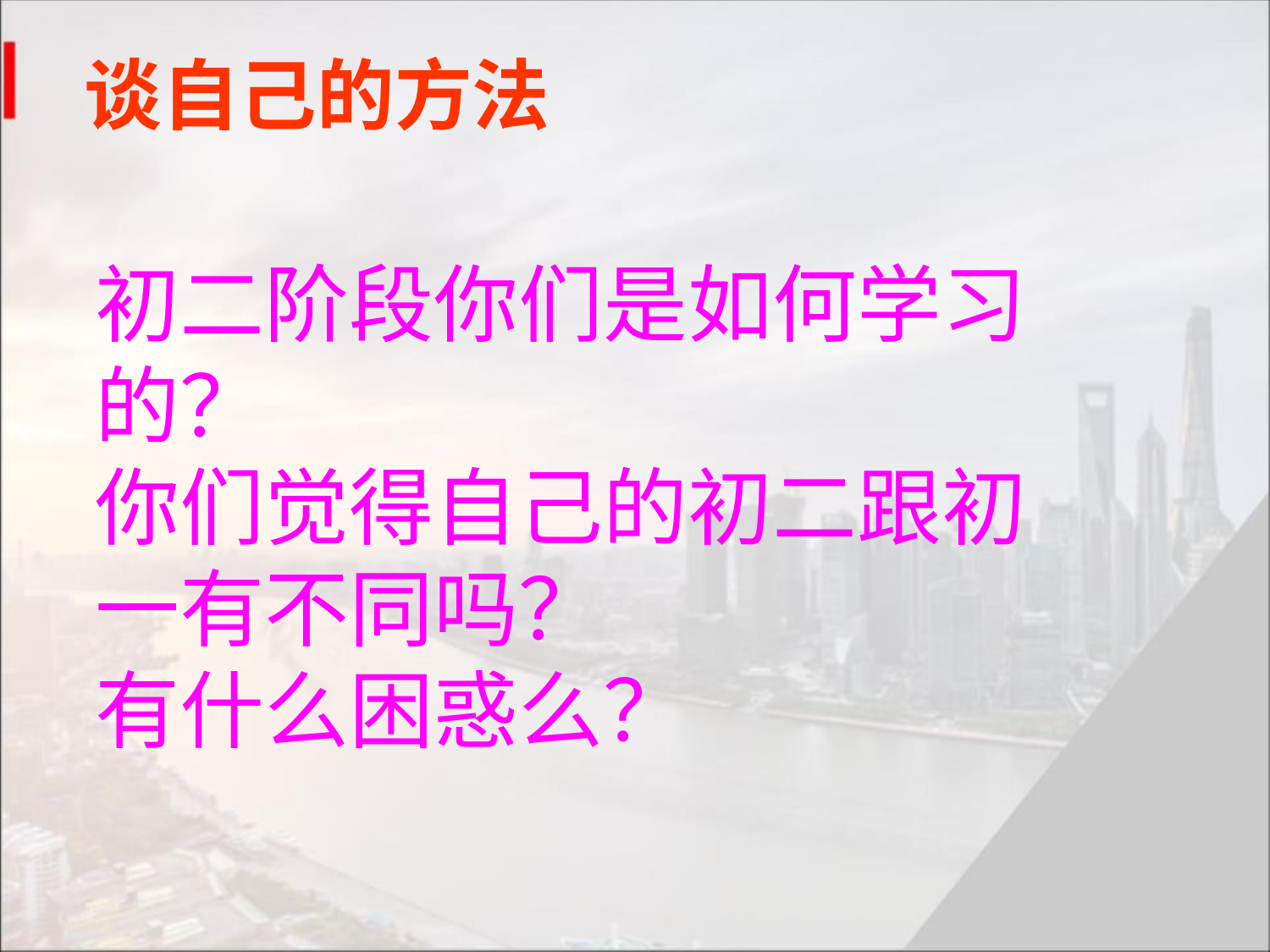

谈自己的方法
初二阶段你们是如何学习的？
你们觉得自己的初二跟初一有不同吗？
有什么困惑么？